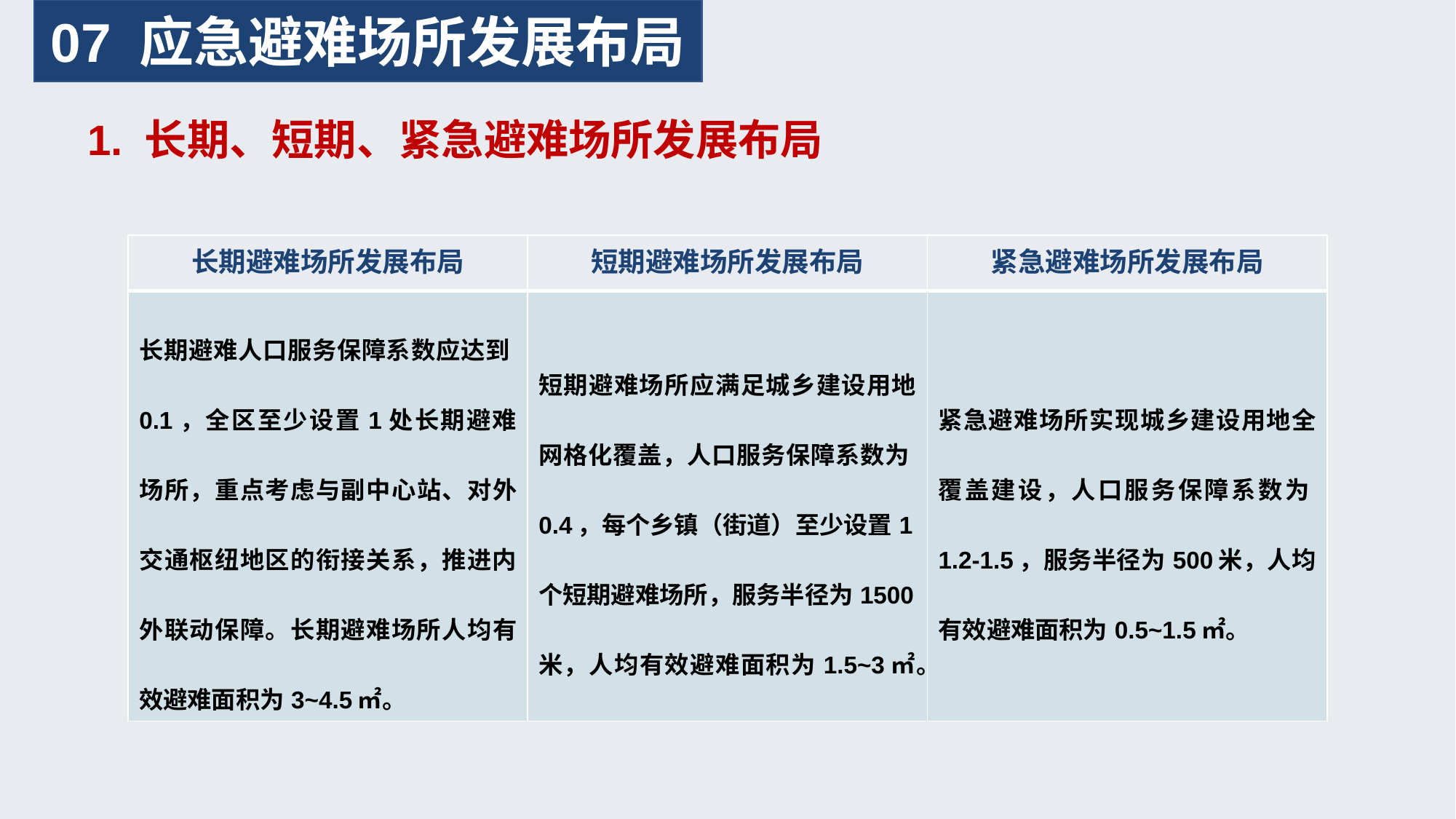

07 应急避难场所发展布局
1. 长期、短期、紧急避难场所发展布局
| 长期避难场所发展布局 | 短期避难场所发展布局 | 紧急避难场所发展布局 |
| --- | --- | --- |
| 长期避难人口服务保障系数应达到0.1，全区至少设置1处长期避难场所，重点考虑与副中心站、对外交通枢纽地区的衔接关系，推进内外联动保障。长期避难场所人均有效避难面积为3~4.5㎡。 | 短期避难场所应满足城乡建设用地网格化覆盖，人口服务保障系数为0.4，每个乡镇（街道）至少设置1个短期避难场所，服务半径为1500米，人均有效避难面积为1.5~3㎡。 | 紧急避难场所实现城乡建设用地全覆盖建设，人口服务保障系数为1.2-1.5，服务半径为500米，人均有效避难面积为0.5~1.5㎡。 |